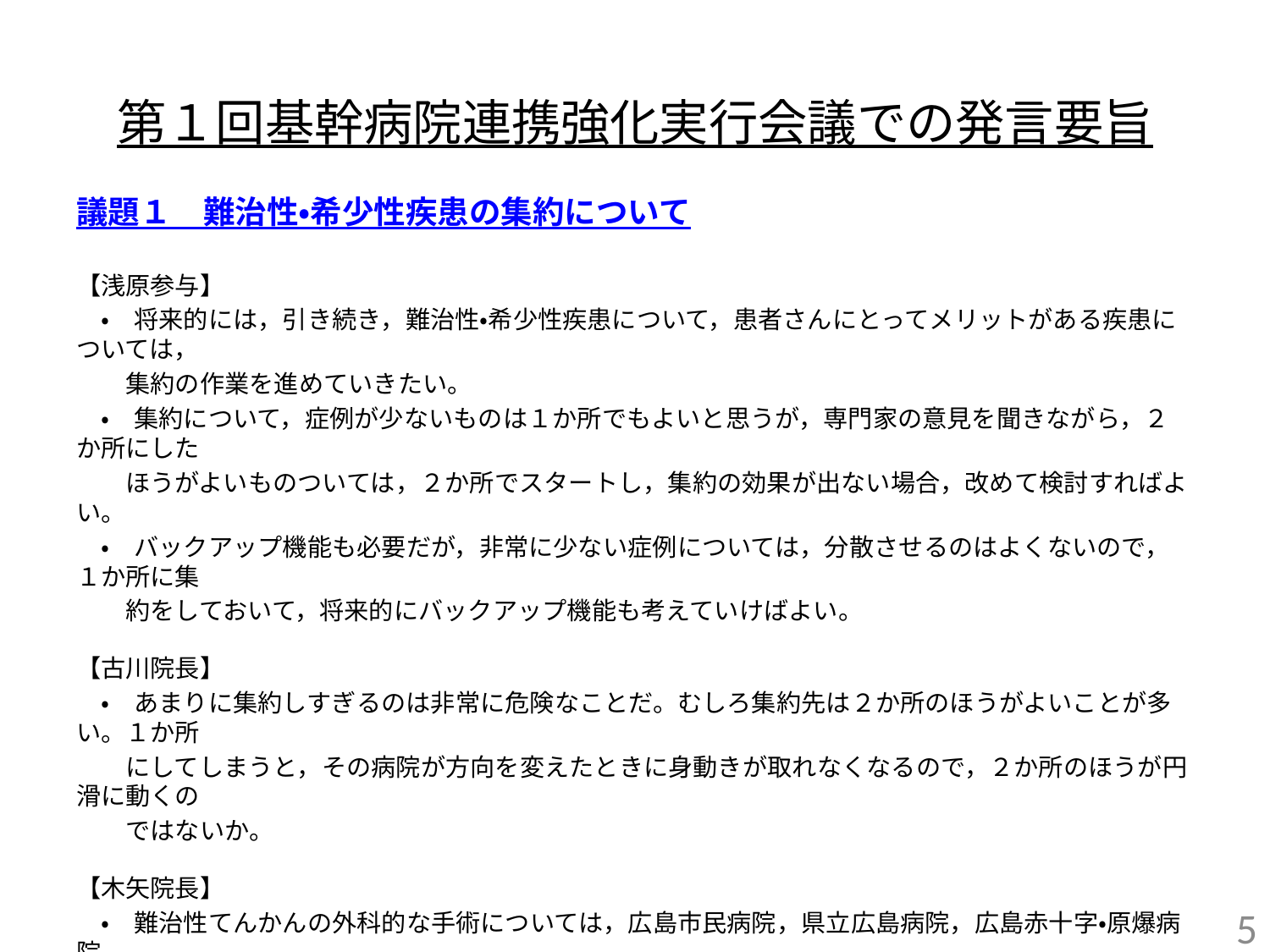

# 第１回基幹病院連携強化実行会議での発言要旨
議題１　難治性・希少性疾患の集約について

【浅原参与】
　・　将来的には，引き続き，難治性・希少性疾患について，患者さんにとってメリットがある疾患については，
　　集約の作業を進めていきたい。
　・　集約について，症例が少ないものは１か所でもよいと思うが，専門家の意見を聞きながら，２か所にした
　　ほうがよいものついては，２か所でスタートし，集約の効果が出ない場合，改めて検討すればよい。
　・　バックアップ機能も必要だが，非常に少ない症例については，分散させるのはよくないので，１か所に集
　　約をしておいて，将来的にバックアップ機能も考えていけばよい。

【古川院長】
　・　あまりに集約しすぎるのは非常に危険なことだ。むしろ集約先は２か所のほうがよいことが多い。１か所
　　にしてしまうと，その病院が方向を変えたときに身動きが取れなくなるので，２か所のほうが円滑に動くの
　　ではないか。

【木矢院長】
　・　難治性てんかんの外科的な手術については，広島市民病院，県立広島病院，広島赤十字・原爆病院，
　　それぞれの合意のもと，広島大学病院のてんかんセンターが適当である。

【川添局長】
　・　大げさに言えば，危機管理の面からも，複数の病院を設定したほうが将来的にはよいのではないか。
5